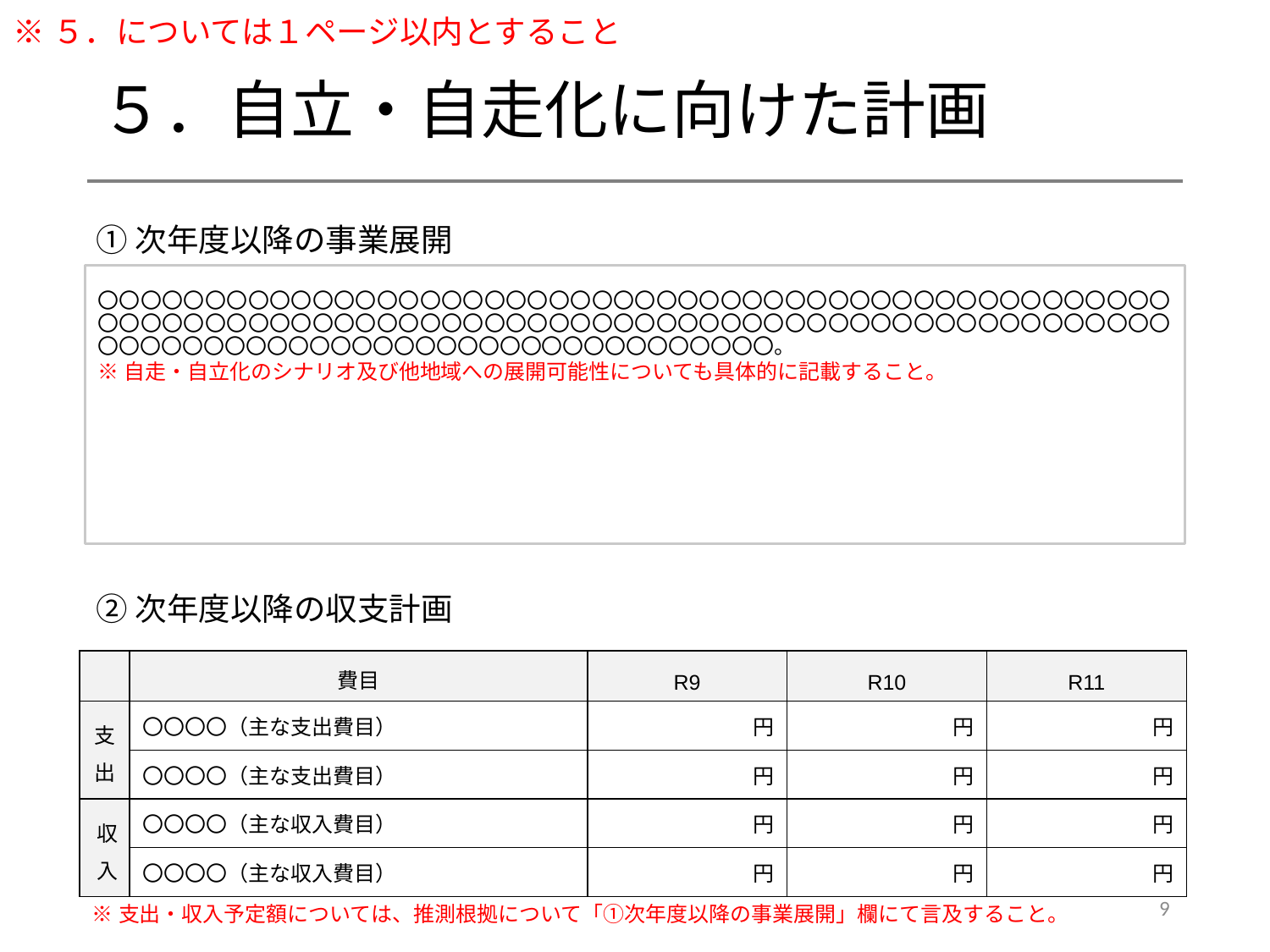

※５．については１ページ以内とすること
# ５．自立・自走化に向けた計画
①次年度以降の事業展開
〇〇〇〇〇〇〇〇〇〇〇〇〇〇〇〇〇〇〇〇〇〇〇〇〇〇〇〇〇〇〇〇〇〇〇〇〇〇〇〇〇〇〇〇〇〇〇〇〇〇〇〇〇〇〇〇〇〇〇〇〇〇〇〇〇〇〇〇〇〇〇〇〇〇〇〇〇〇〇〇〇〇〇〇〇〇〇〇〇〇〇〇〇〇〇〇〇〇〇〇〇〇〇〇〇〇〇〇〇〇〇〇〇〇〇〇〇〇〇〇〇〇〇〇〇〇〇〇〇〇〇〇。
※自走・自立化のシナリオ及び他地域への展開可能性についても具体的に記載すること。
②次年度以降の収支計画
|  | 費目 | R9 | R10 | R11 |
| --- | --- | --- | --- | --- |
| 支出 | 〇〇〇〇（主な支出費目） | 円 | 円 | 円 |
|  | 〇〇〇〇（主な支出費目） | 円 | 円 | 円 |
| 収入 | 〇〇〇〇（主な収入費目） | 円 | 円 | 円 |
|  | 〇〇〇〇（主な収入費目） | 円 | 円 | 円 |
9
※支出・収入予定額については、推測根拠について「①次年度以降の事業展開」欄にて言及すること。